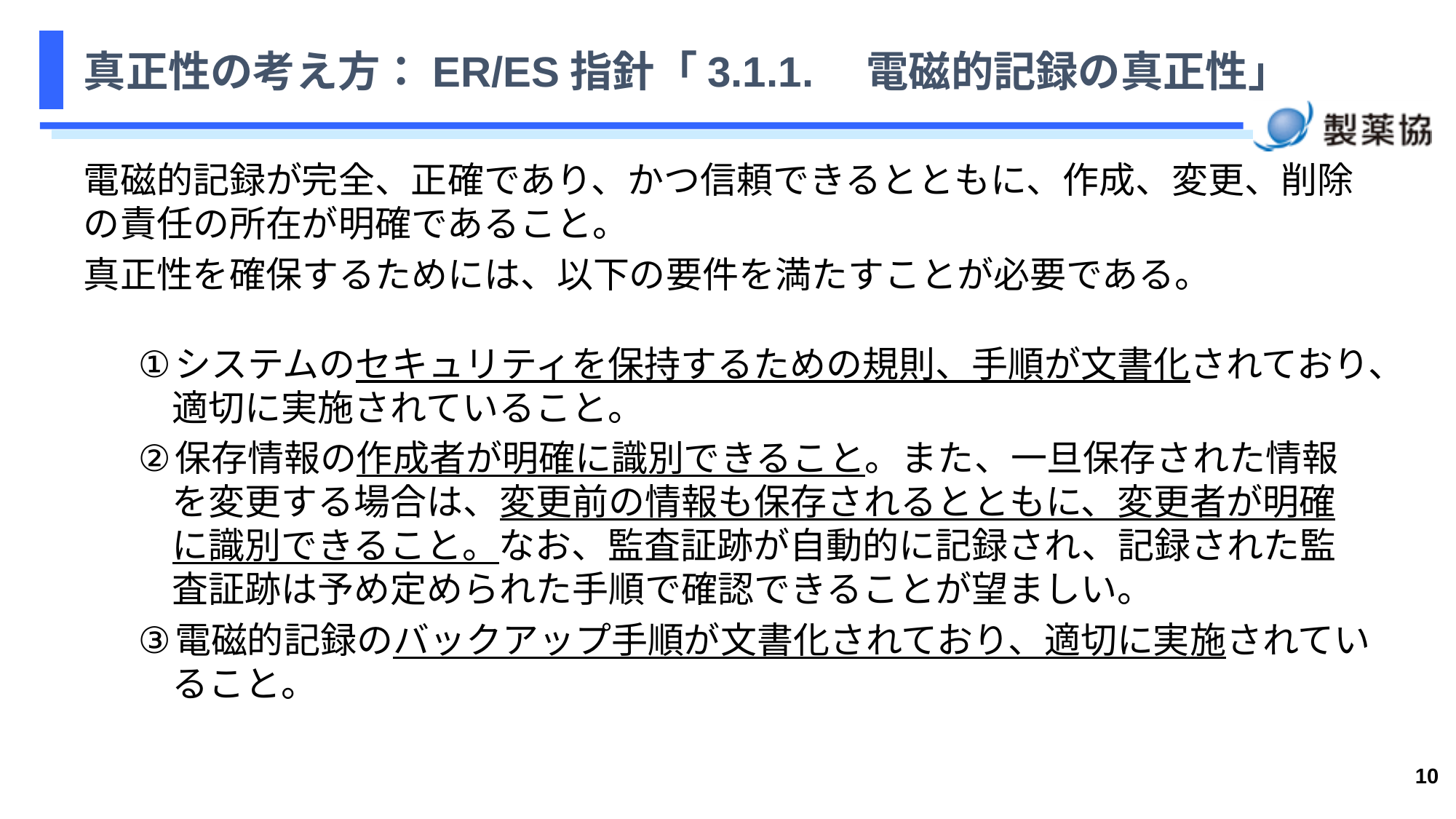

# 真正性の考え方：ER/ES指針「3.1.1.　電磁的記録の真正性」
電磁的記録が完全、正確であり、かつ信頼できるとともに、作成、変更、削除の責任の所在が明確であること。
真正性を確保するためには、以下の要件を満たすことが必要である。

システムのセキュリティを保持するための規則、手順が文書化されており、適切に実施されていること。
保存情報の作成者が明確に識別できること。また、一旦保存された情報を変更する場合は、変更前の情報も保存されるとともに、変更者が明確に識別できること。なお、監査証跡が自動的に記録され、記録された監査証跡は予め定められた手順で確認できることが望ましい。
電磁的記録のバックアップ手順が文書化されており、適切に実施されていること。

10